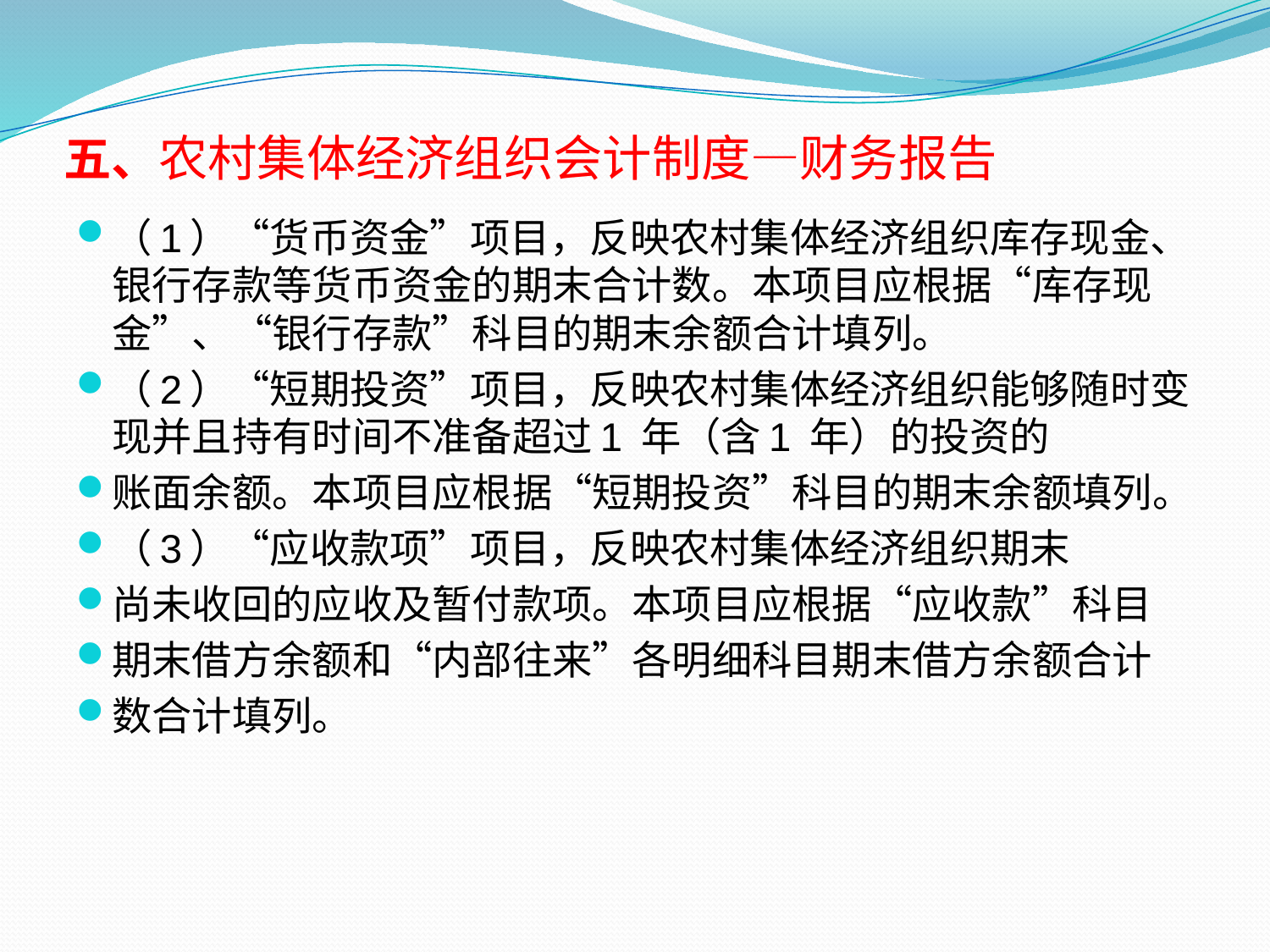

# 五、农村集体经济组织会计制度—财务报告
（1）“货币资金”项目，反映农村集体经济组织库存现金、银行存款等货币资金的期末合计数。本项目应根据“库存现金”、“银行存款”科目的期末余额合计填列。
（2）“短期投资”项目，反映农村集体经济组织能够随时变现并且持有时间不准备超过1 年（含1 年）的投资的
账面余额。本项目应根据“短期投资”科目的期末余额填列。
（3）“应收款项”项目，反映农村集体经济组织期末
尚未收回的应收及暂付款项。本项目应根据“应收款”科目
期末借方余额和“内部往来”各明细科目期末借方余额合计
数合计填列。